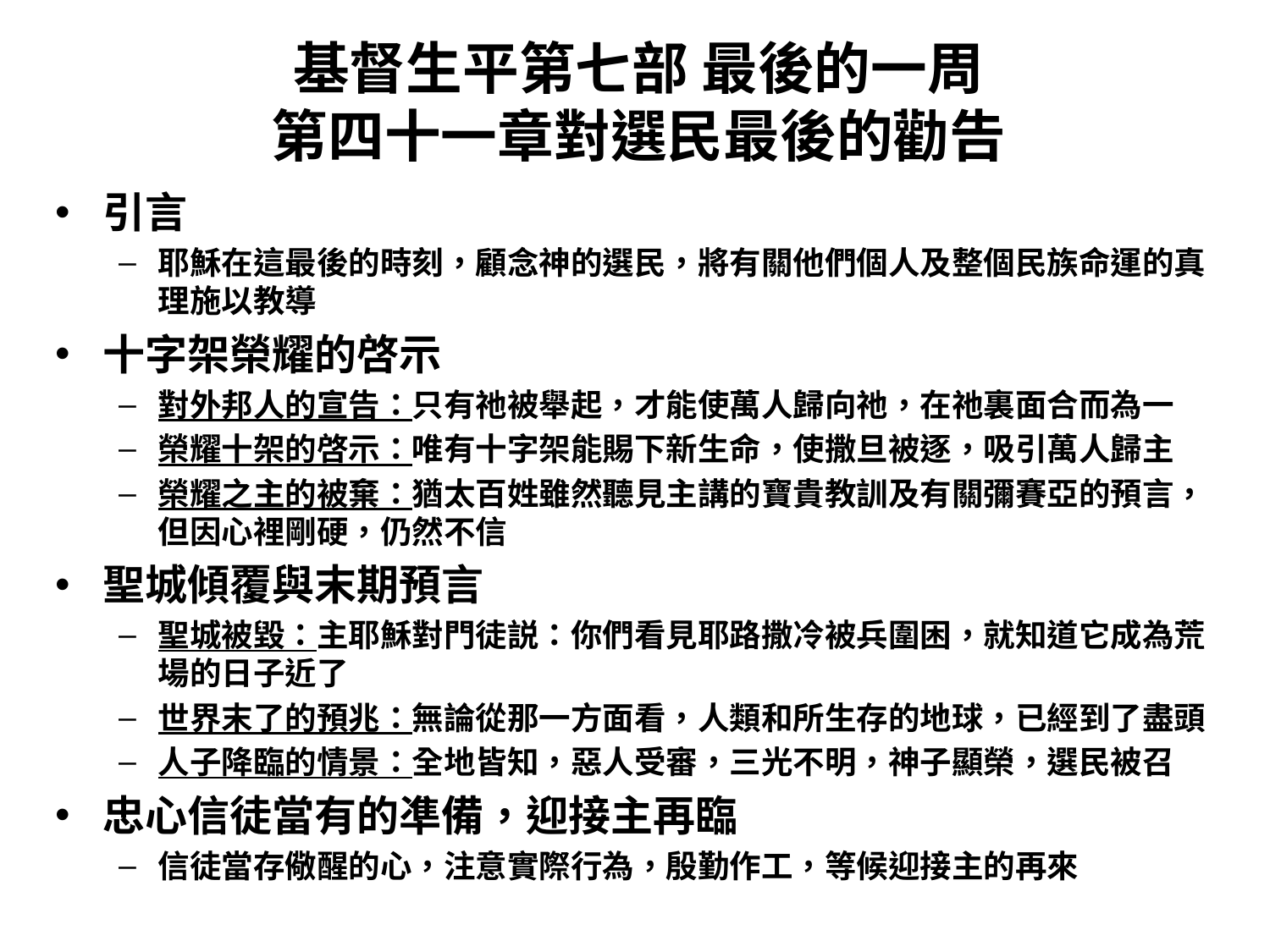

# 基督生平第七部 最後的一周 第四十一章對選民最後的勸告
引言
耶穌在這最後的時刻，顧念神的選民，將有關他們個人及整個民族命運的真理施以教導
十字架榮耀的啓示
對外邦人的宣告：只有祂被舉起，才能使萬人歸向祂，在祂裏面合而為一
榮耀十架的啓示：唯有十字架能賜下新生命，使撒旦被逐，吸引萬人歸主
榮耀之主的被棄：猶太百姓雖然聽見主講的寶貴教訓及有關彌賽亞的預言，但因心裡剛硬，仍然不信
聖城傾覆與末期預言
聖城被毀：主耶穌對門徒説：你們看見耶路撒冷被兵圍困，就知道它成為荒場的日子近了
世界末了的預兆：無論從那一方面看，人類和所生存的地球，已經到了盡頭
人子降臨的情景：全地皆知，惡人受審，三光不明，神子顯榮，選民被召
忠心信徒當有的凖備，迎接主再臨
信徒當存儆醒的心，注意實際行為，殷勤作工，等候迎接主的再來